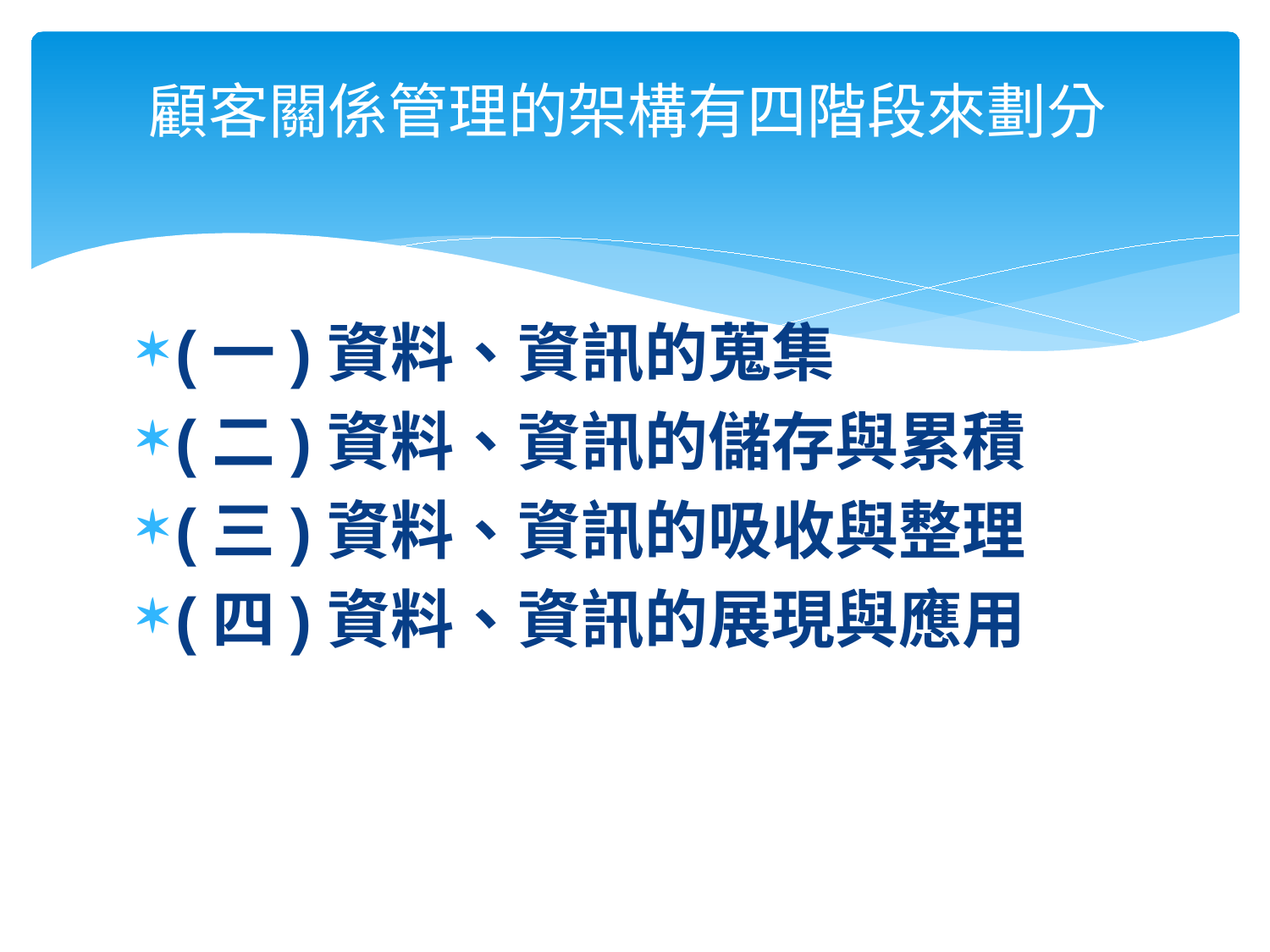

# 顧客關係管理的架構有四階段來劃分
(一)資料、資訊的蒐集
(二)資料、資訊的儲存與累積
(三)資料、資訊的吸收與整理
(四)資料、資訊的展現與應用